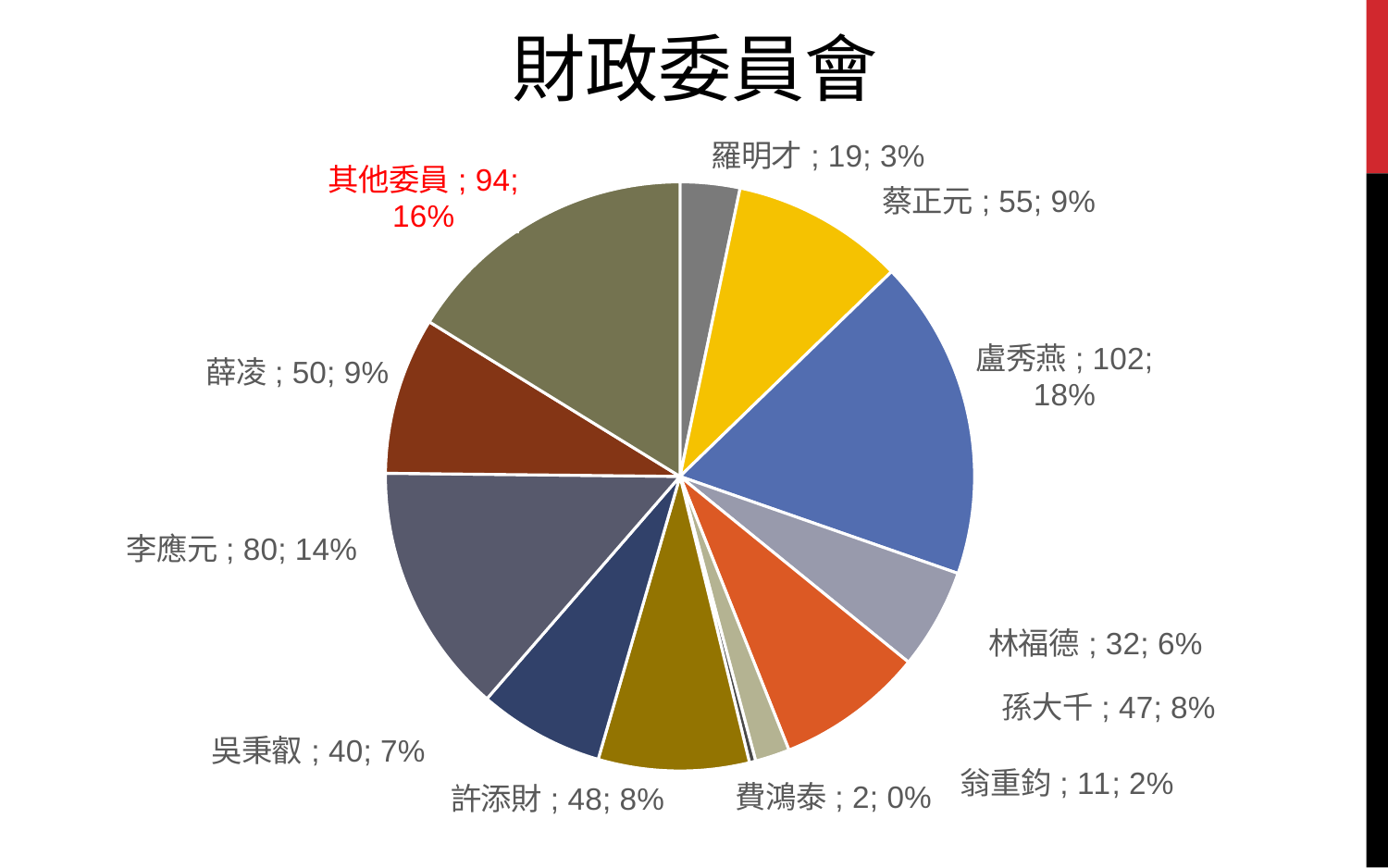

財政委員會

### Chart

| Category | 欄1 |
|---|---|
| 羅明才 | 19.0 |
| 蔡正元 | 55.0 |
| 盧秀燕 | 102.0 |
| 林福德 | 32.0 |
| 孫大千 | 47.0 |
| 翁重鈞 | 11.0 |
| 費鴻泰 | 2.0 |
| 許添財 | 48.0 |
| 吳秉叡 | 40.0 |
| 李應元 | 80.0 |
| 薛凌 | 50.0 |
| 其他委員 | 94.0 |